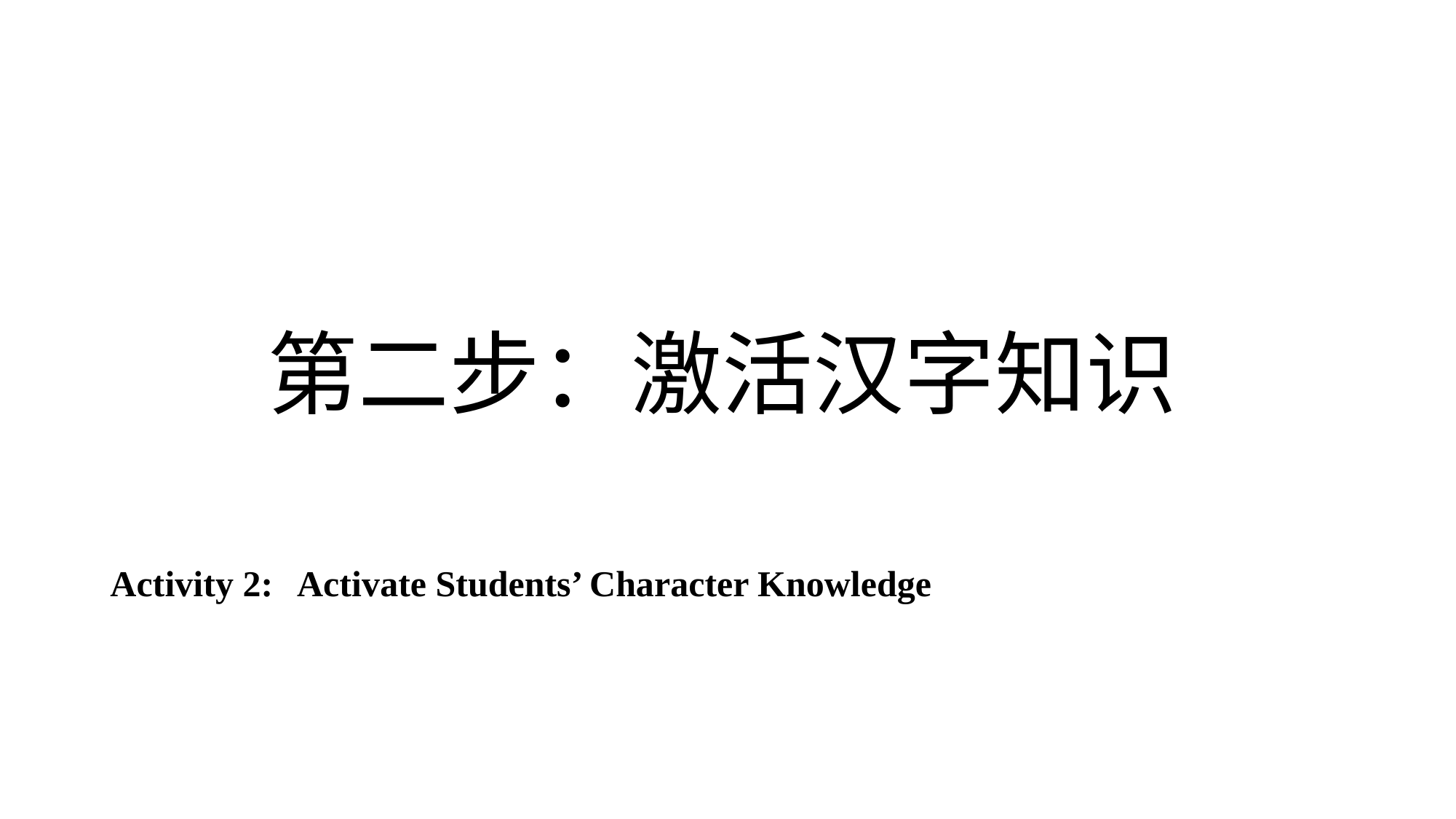

# 第二步：激活汉字知识
Activity 2:   Activate Students’ Character Knowledge